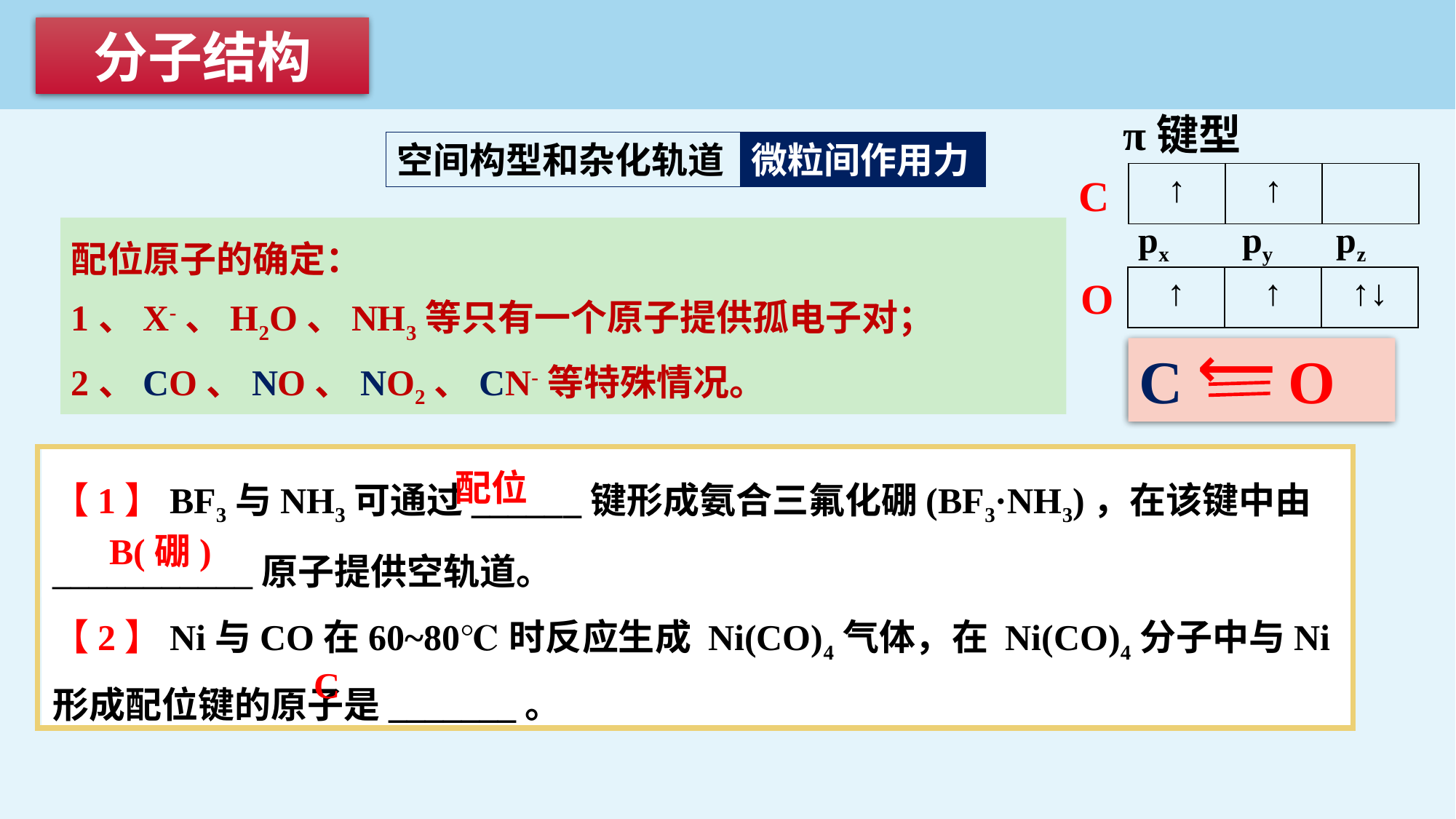

分子结构
π键型
空间构型和杂化轨道
微粒间作用力
微粒间作用力
C
| ↑ | ↑ |  |
| --- | --- | --- |
px        py       pz
配位原子的确定：
1、X-、H2O、NH3等只有一个原子提供孤电子对；
2、CO、NO、NO2、CN-等特殊情况。
O
| ↑ | ↑ | ↑↓ |
| --- | --- | --- |
⟶
C       O

【1】BF3与NH3可通过______键形成氨合三氟化硼(BF3·NH3)，在该键中由___________原子提供空轨道。
【2】Ni与CO在60~80℃时反应生成 Ni(CO)4气体，在 Ni(CO)4分子中与Ni形成配位键的原子是_______。
配位
   B(硼)
C